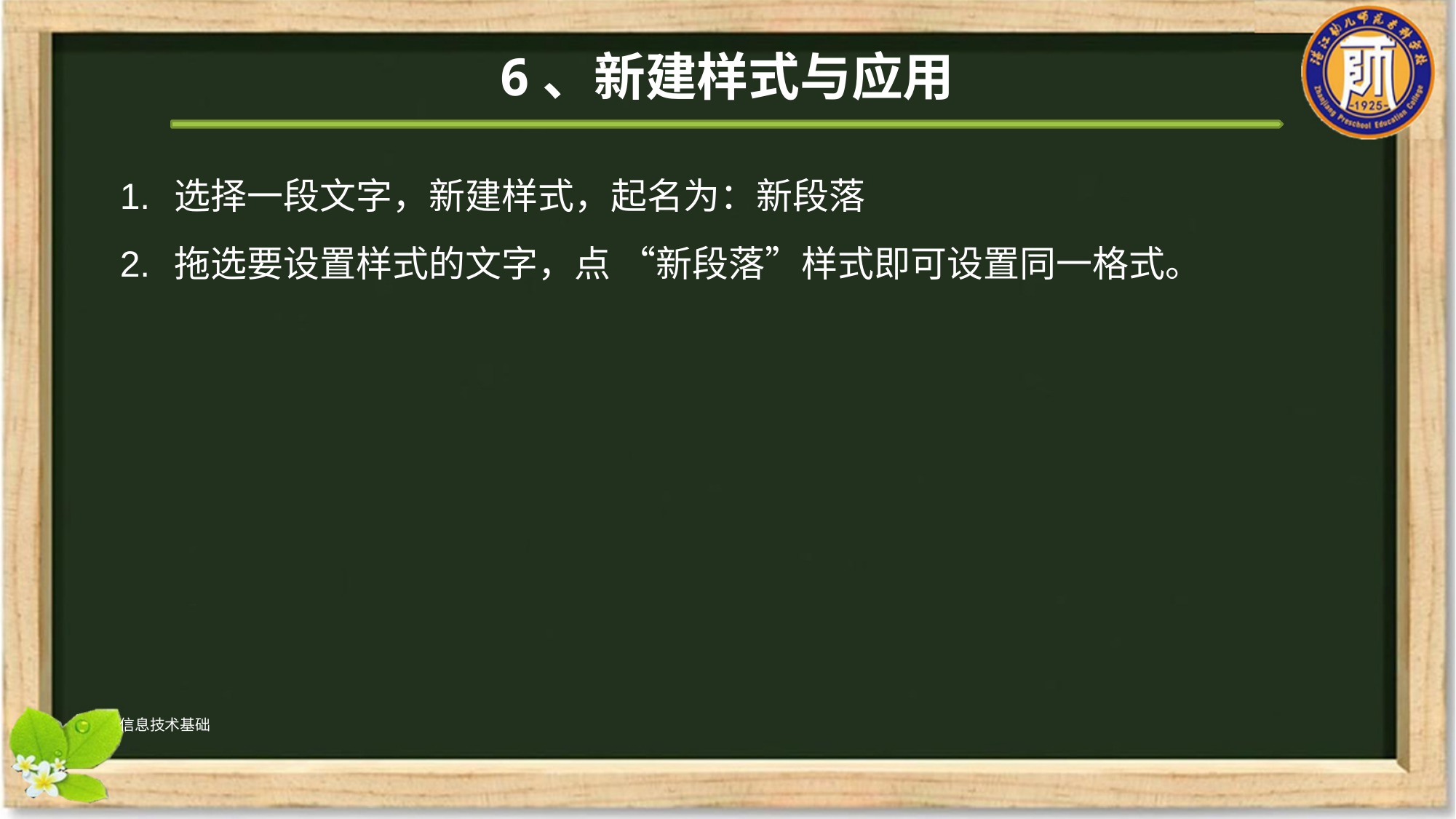

# 6、新建样式与应用
选择一段文字，新建样式，起名为：新段落
拖选要设置样式的文字，点 “新段落”样式即可设置同一格式。
信息技术基础